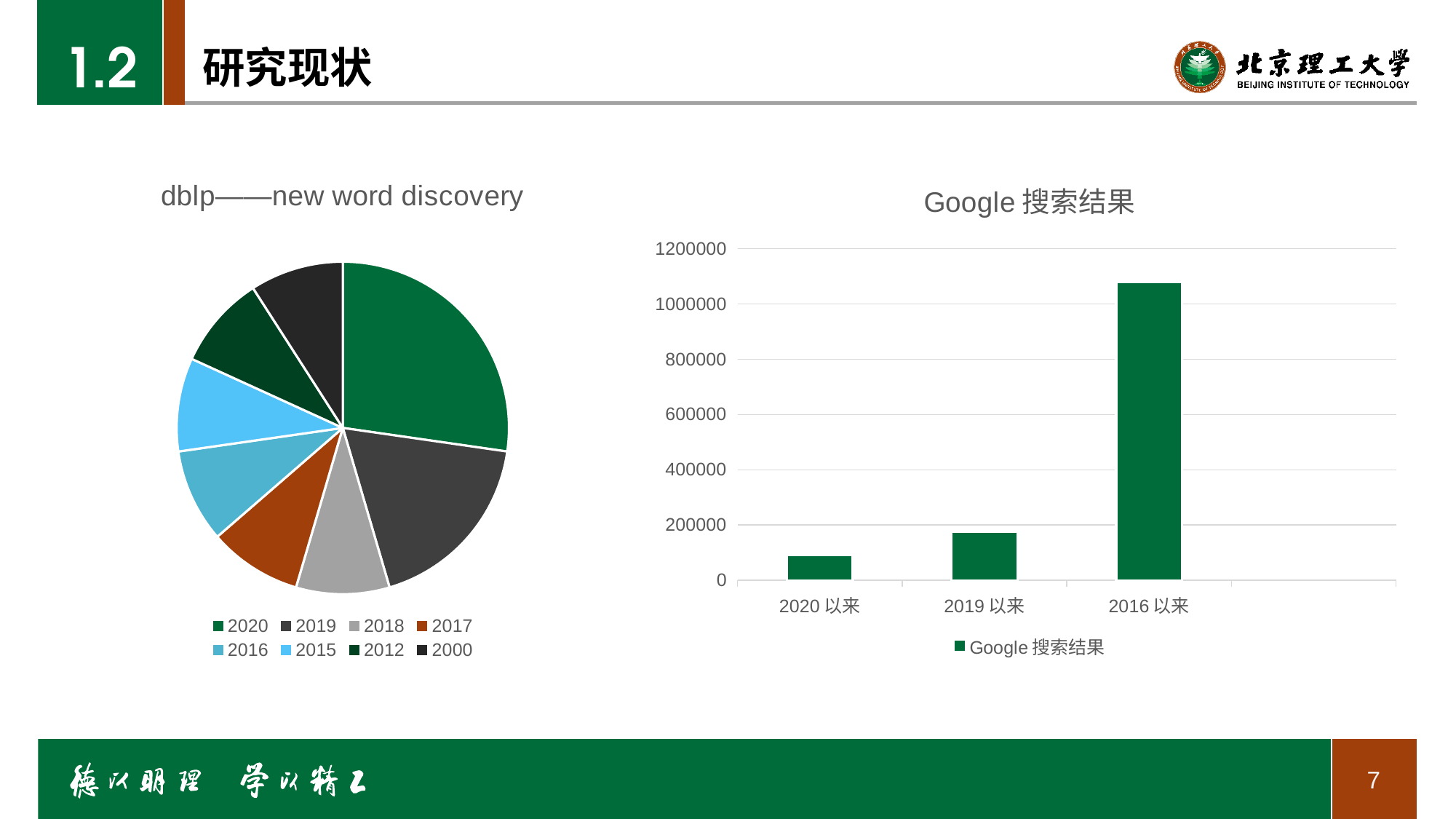

1.2
# 研究现状

### Chart: dblp——new word discovery

| Category | dblp——new word discovery |
|---|---|
| 2020 | 3.0 |
| 2019 | 2.0 |
| 2018 | 1.0 |
| 2017 | 1.0 |
| 2016 | 1.0 |
| 2015 | 1.0 |
| 2012 | 1.0 |
| 2000 | 1.0 |

### Chart:

| Category | Google搜索结果 |
|---|---|
| 2020以来 | 92500.0 |
| 2019以来 | 175000.0 |
| 2016以来 | 1080000.0 |